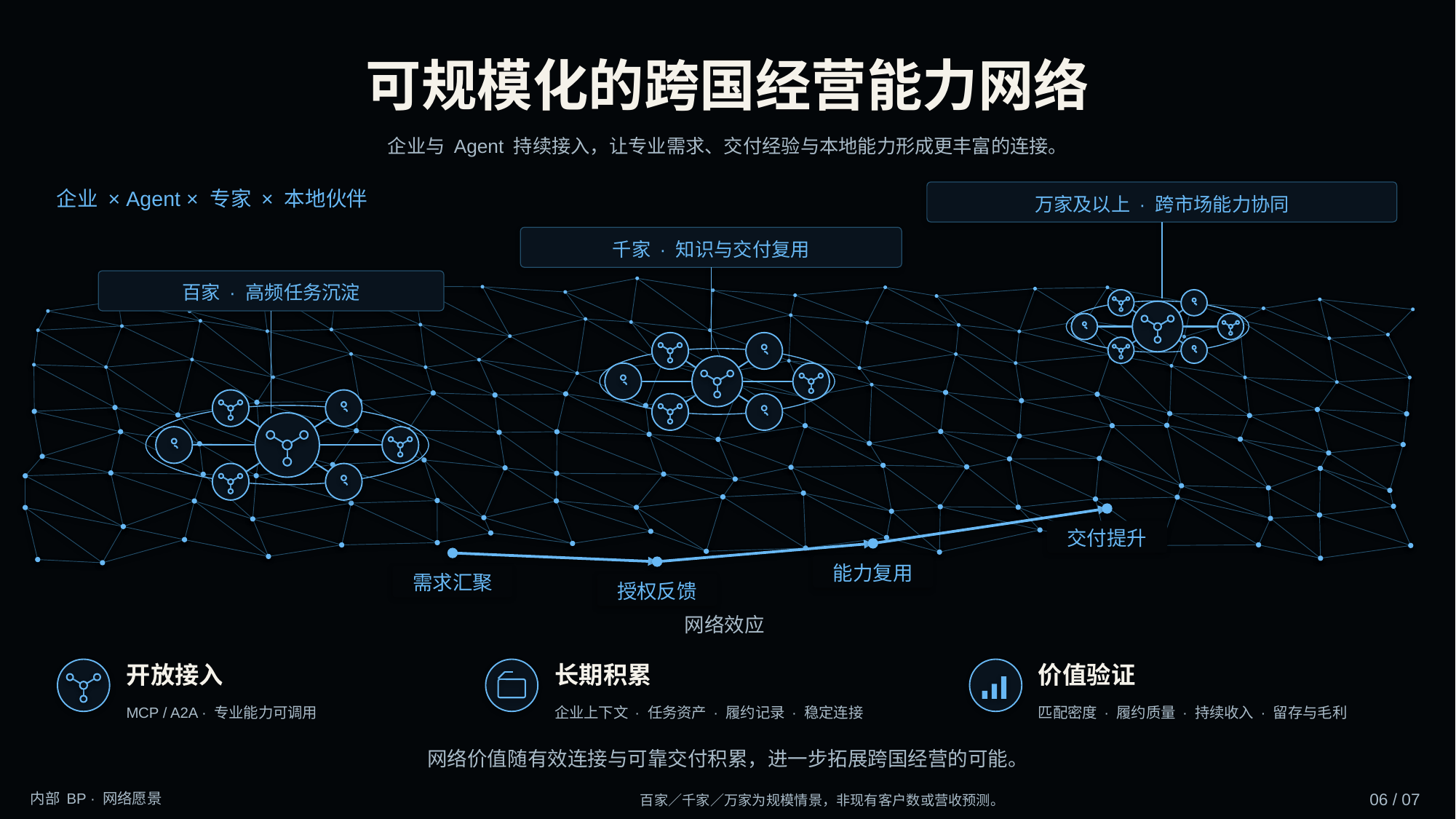

可规模化的跨国经营能力网络
企业与 Agent 持续接入，让专业需求、交付经验与本地能力形成更丰富的连接。
企业 × Agent × 专家 × 本地伙伴

万家及以上 · 跨市场能力协同

千家 · 知识与交付复用

百家 · 高频任务沉淀

交付提升

能力复用

需求汇聚

授权反馈
网络效应
开放接入
长期积累
价值验证

MCP / A2A · 专业能力可调用
企业上下文 · 任务资产 · 履约记录 · 稳定连接
匹配密度 · 履约质量 · 持续收入 · 留存与毛利

网络价值随有效连接与可靠交付积累，进一步拓展跨国经营的可能。
内部 BP · 网络愿景
06 / 07
百家／千家／万家为规模情景，非现有客户数或营收预测。